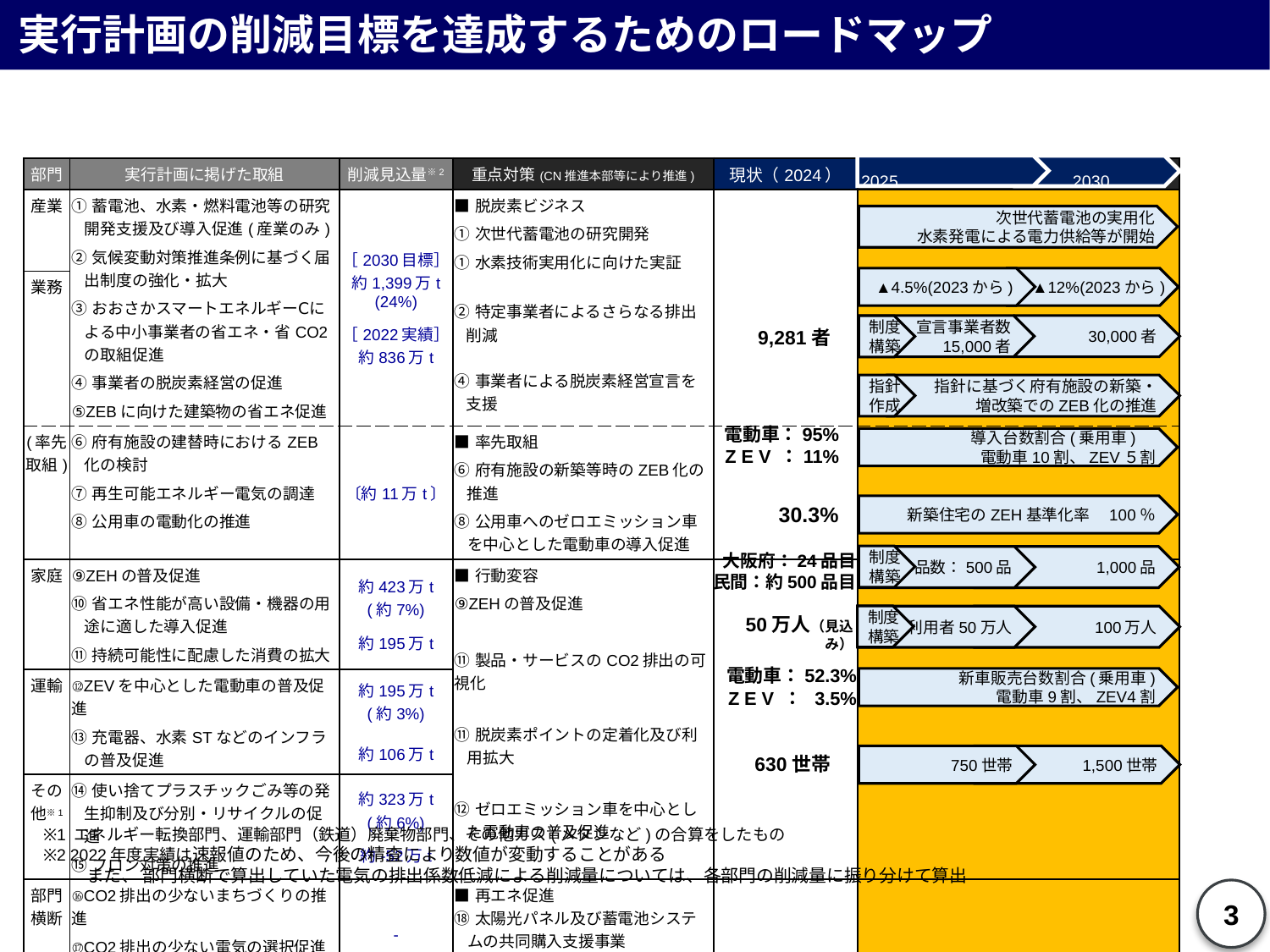

実行計画の削減目標を達成するためのロードマップ
　　　       　　　　2025
　　　　　　2030
| 部門 | 実行計画に掲げた取組 | 削減見込量※2 | 重点対策(CN推進本部等により推進) | 現状（2024） |  |
| --- | --- | --- | --- | --- | --- |
| 産業 | ①蓄電池、水素・燃料電池等の研究開発支援及び導入促進(産業のみ) ②気候変動対策推進条例に基づく届出制度の強化・拡大 ③おおさかスマートエネルギーⅭによる中小事業者の省エネ・省CO2の取組促進 ④事業者の脱炭素経営の促進 ⑤ZEBに向けた建築物の省エネ促進 | ［2030目標］ 約1,399万t (24%) ［2022実績］ 約836万t | ■脱炭素ビジネス ①次世代蓄電池の研究開発 ①水素技術実用化に向けた実証 ②特定事業者によるさらなる排出削減 ④事業者による脱炭素経営宣言を支援 |  |  |
| 業務 |  |  |  |  |  |
| (率先取組) | ⑥府有施設の建替時におけるZEB化の検討 ⑦再生可能エネルギー電気の調達 ⑧公用車の電動化の推進 | 〔約11万t〕 | ■率先取組 ⑥府有施設の新築等時のZEB化の推進 ⑧公用車へのゼロエミッション車を中心とした電動車の導入促進 |  |  |
| 家庭 | ⑨ZEHの普及促進 ⑩省エネ性能が高い設備・機器の用途に適した導入促進 ⑪持続可能性に配慮した消費の拡大 | 約423万t (約7%) 約195万t | ■行動変容 ⑨ZEHの普及促進 ⑪製品・サービスのCO2排出の可視化 ⑪脱炭素ポイントの定着化及び利用拡大 ⑫ゼロエミッション車を中心とした電動車の普及促進 |  |  |
| 運輸 | ⑫ZEVを中心とした電動車の普及促進 ⑬充電器、水素STなどのインフラの普及促進 | 約195万t (約3%) 約106万t |  |  |  |
| その他※1 | ⑭使い捨てプラスチックごみ等の発生抑制及び分別・リサイクルの促進 ⑮フロン対策の推進 | 約323万t (約6%) 約-52万t |  |  |  |
| 部門 横断 | ⑯CO2排出の少ないまちづくりの推進 ⑰CO2排出の少ない電気の選択促進 ⑱再生可能エネルギー等の設置促進 | - | ■再エネ促進 ⑱太陽光パネル及び蓄電池システムの共同購入支援事業 |  |  |
次世代蓄電池の実用化
水素発電による電力供給等が開始
▲4.5%(2023から)
▲12%(2023から)
宣言事業者数
15,000者
30,000者
制度
構築
9,281者
指針
作成
指針に基づく府有施設の新築・
増改築でのZEB化の推進
電動車：95%
Z E V ：11%
導入台数割合(乗用車)
電動車10割、ZEV５割
新築住宅のZEH基準化率　100％
30.3%
大阪府：24品目
民間：約500品目
制度
構築
品数：500品
1,000品
制度
構築
利用者50万人
100万人
50万人（見込み）
電動車：52.3%
Z E V ：  3.5%
新車販売台数割合(乗用車)
　電動車9割、ZEV4割
750世帯
1,500世帯
630世帯
※1 エネルギー転換部門、運輸部門（鉄道）廃棄物部門、その他ガス(メタンなど)の合算をしたもの
※2 2022年度実績は速報値のため、今後の精査により数値が変動することがある
　　  また、 部門横断で算出していた電気の排出係数低減による削減量については、各部門の削減量に振り分けて算出
3